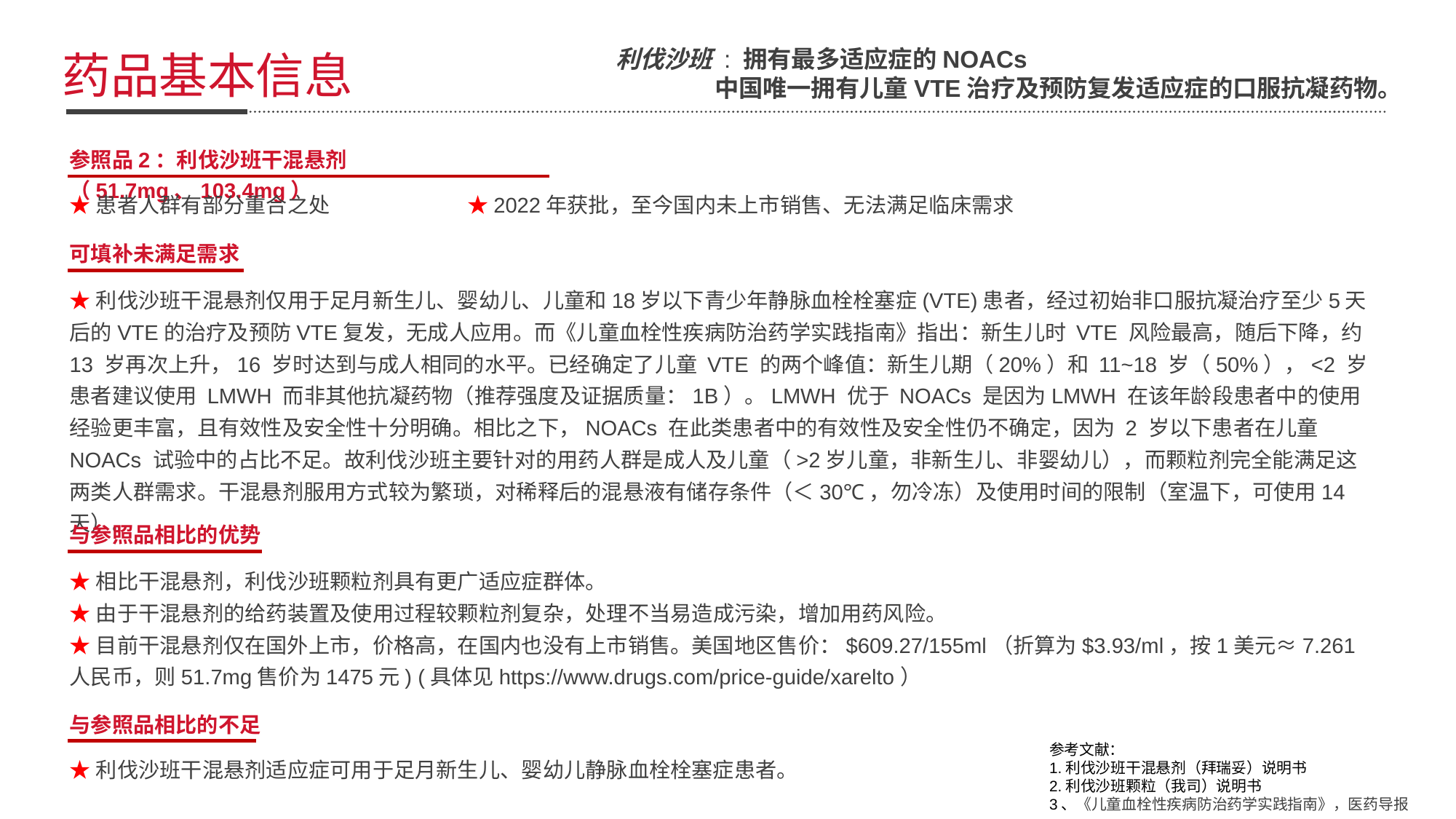

利伐沙班 : 拥有最多适应症的NOACs
                 中国唯一拥有儿童VTE治疗及预防复发适应症的口服抗凝药物。
药品基本信息
参照品2：利伐沙班干混悬剂（51.7mg、103.4mg）
★患者人群有部分重合之处                             ★2022年获批，至今国内未上市销售、无法满足临床需求
可填补未满足需求
★利伐沙班干混悬剂仅用于足月新生儿、婴幼儿、儿童和18岁以下青少年静脉血栓栓塞症(VTE)患者，经过初始非口服抗凝治疗至少5天后的VTE的治疗及预防VTE复发，无成人应用。而《儿童血栓性疾病防治药学实践指南》指出：新生儿时 VTE 风险最高，随后下降，约13 岁再次上升，16 岁时达到与成人相同的水平。已经确定了儿童 VTE 的两个峰值：新生儿期（20%）和 11~18 岁（50%），<2 岁患者建议使用 LMWH 而非其他抗凝药物（推荐强度及证据质量：1B）。LMWH 优于 NOACs 是因为LMWH 在该年龄段患者中的使用经验更丰富，且有效性及安全性十分明确。相比之下，NOACs 在此类患者中的有效性及安全性仍不确定，因为 2 岁以下患者在儿童 NOACs 试验中的占比不足。故利伐沙班主要针对的用药人群是成人及儿童（>2岁儿童，非新生儿、非婴幼儿），而颗粒剂完全能满足这两类人群需求。干混悬剂服用方式较为繁琐，对稀释后的混悬液有储存条件（＜30℃，勿冷冻）及使用时间的限制（室温下，可使用14天）。
与参照品相比的优势
★相比干混悬剂，利伐沙班颗粒剂具有更广适应症群体。
★由于干混悬剂的给药装置及使用过程较颗粒剂复杂，处理不当易造成污染，增加用药风险。
★目前干混悬剂仅在国外上市，价格高，在国内也没有上市销售。美国地区售价：$609.27/155ml（折算为$3.93/ml，按1美元≈7.261人民币，则51.7mg售价为1475元) (具体见https://www.drugs.com/price-guide/xarelto）

与参照品相比的不足
参考文献：
1.利伐沙班干混悬剂（拜瑞妥）说明书
2.利伐沙班颗粒（我司）说明书
3、《儿童血栓性疾病防治药学实践指南》，医药导报
★利伐沙班干混悬剂适应症可用于足月新生儿、婴幼儿静脉血栓栓塞症患者。